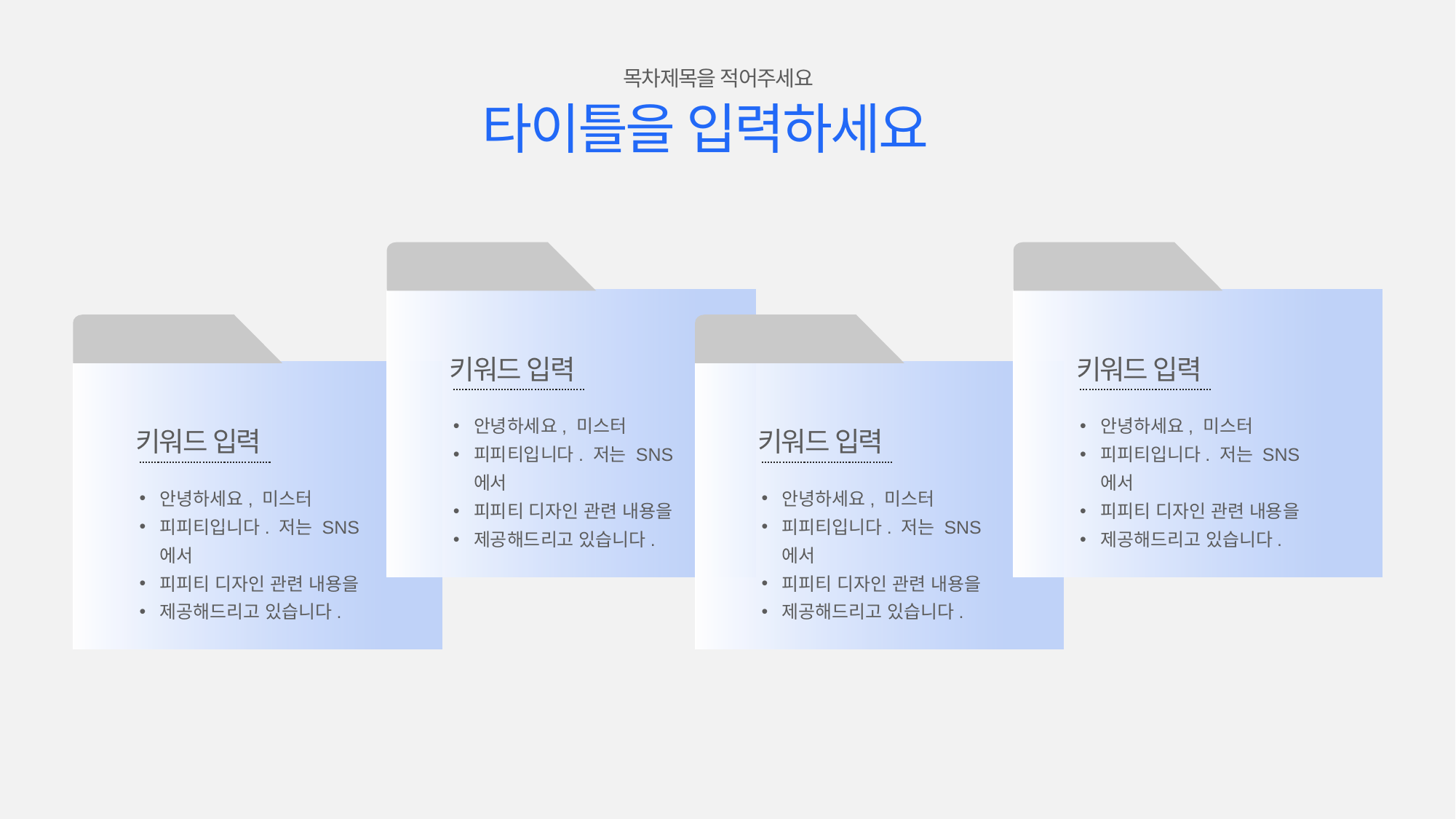

목차제목을 적어주세요
타이틀을 입력하세요

STEP 02
STEP 04

STEP 01
STEP 03
키워드 입력
키워드 입력

안녕하세요, 미스터
피피티입니다. 저는 SNS에서
피피티 디자인 관련 내용을
제공해드리고 있습니다.
안녕하세요, 미스터
피피티입니다. 저는 SNS에서
피피티 디자인 관련 내용을
제공해드리고 있습니다.
키워드 입력
키워드 입력
안녕하세요, 미스터
피피티입니다. 저는 SNS에서
피피티 디자인 관련 내용을
제공해드리고 있습니다.
안녕하세요, 미스터
피피티입니다. 저는 SNS에서
피피티 디자인 관련 내용을
제공해드리고 있습니다.